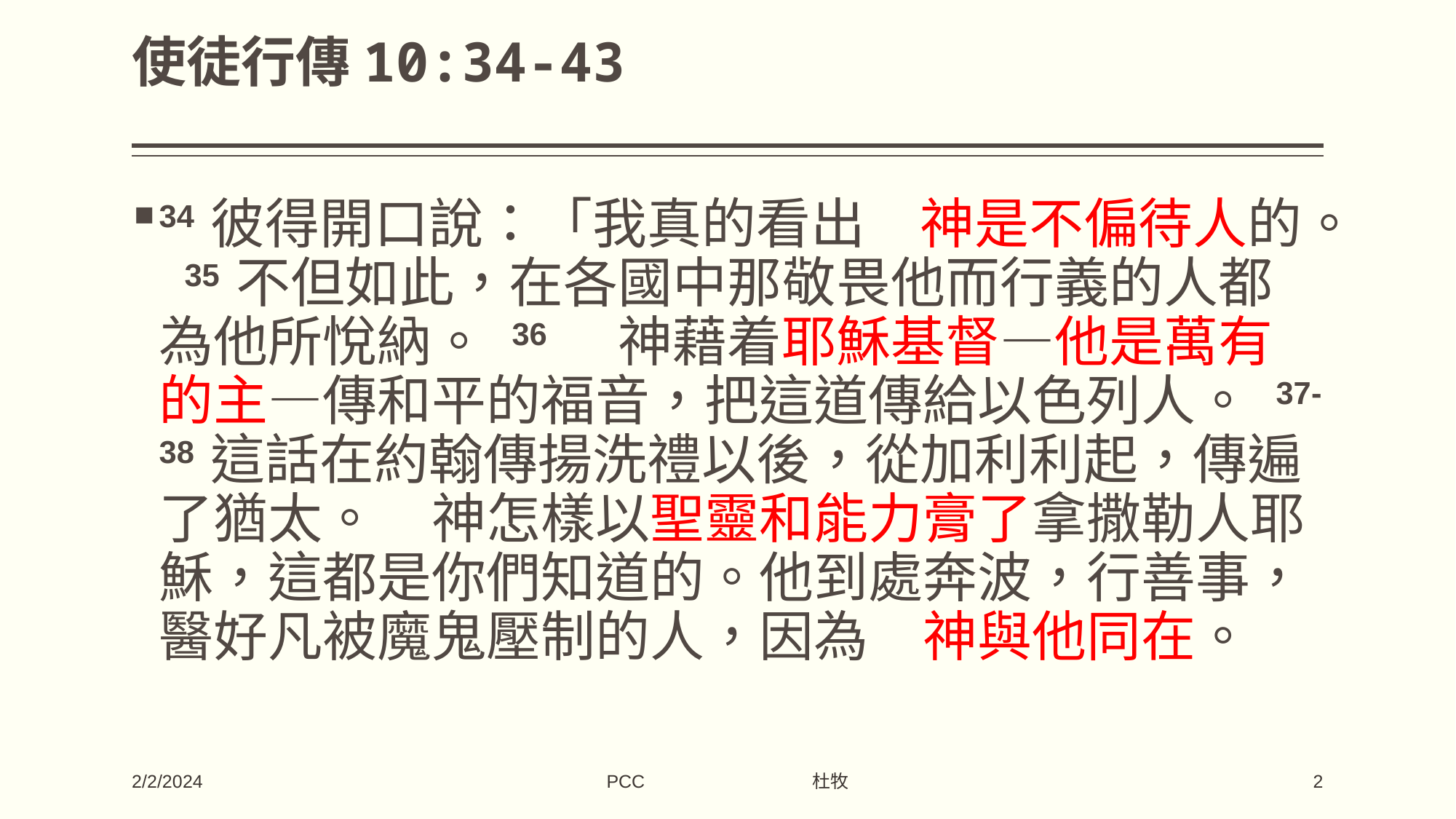

# 使徒行傳10:34-43
34 彼得開口說：「我真的看出　神是不偏待人的。 35 不但如此，在各國中那敬畏他而行義的人都為他所悅納。 36 　神藉着耶穌基督—他是萬有的主—傳和平的福音，把這道傳給以色列人。 37-38 這話在約翰傳揚洗禮以後，從加利利起，傳遍了猶太。　神怎樣以聖靈和能力膏了拿撒勒人耶穌，這都是你們知道的。他到處奔波，行善事，醫好凡被魔鬼壓制的人，因為　神與他同在。
PCC                                杜牧
2/2/2024
2